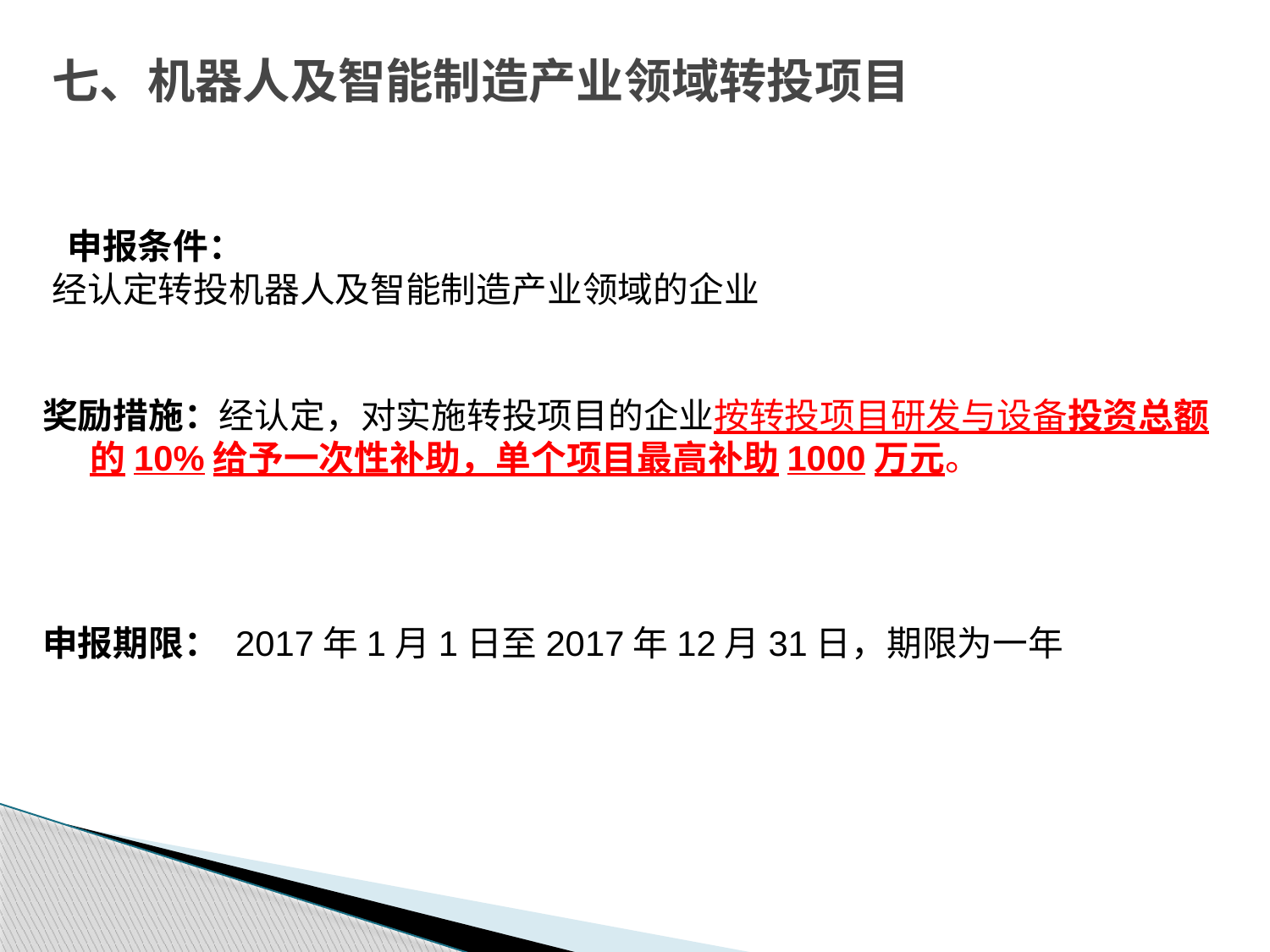

# 七、机器人及智能制造产业领域转投项目
申报条件：
经认定转投机器人及智能制造产业领域的企业
奖励措施：经认定，对实施转投项目的企业按转投项目研发与设备投资总额的10%给予一次性补助，单个项目最高补助1000万元。
申报期限： 2017年1月1日至2017年12月31日，期限为一年